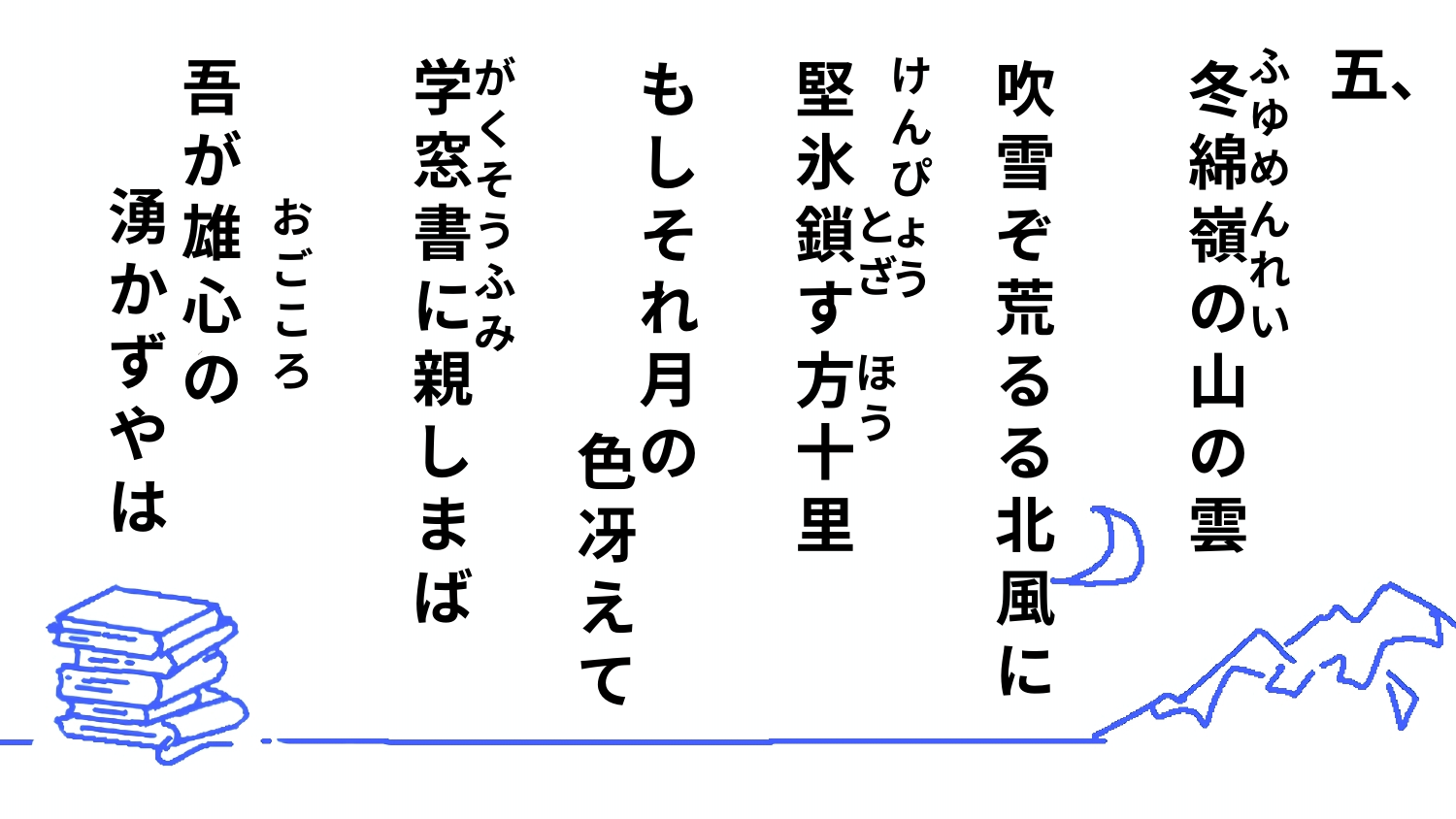

五、
ふゆめんれい
学窓書に親しまば
けんぴょう
吾が雄心の
がくそうふみ
もしそれ月の
堅氷鎖す方十里
吹雪ぞ荒るる北風に
冬綿嶺の山の雲

湧かずやは
おごころ

とざ
ほう
色冴えて